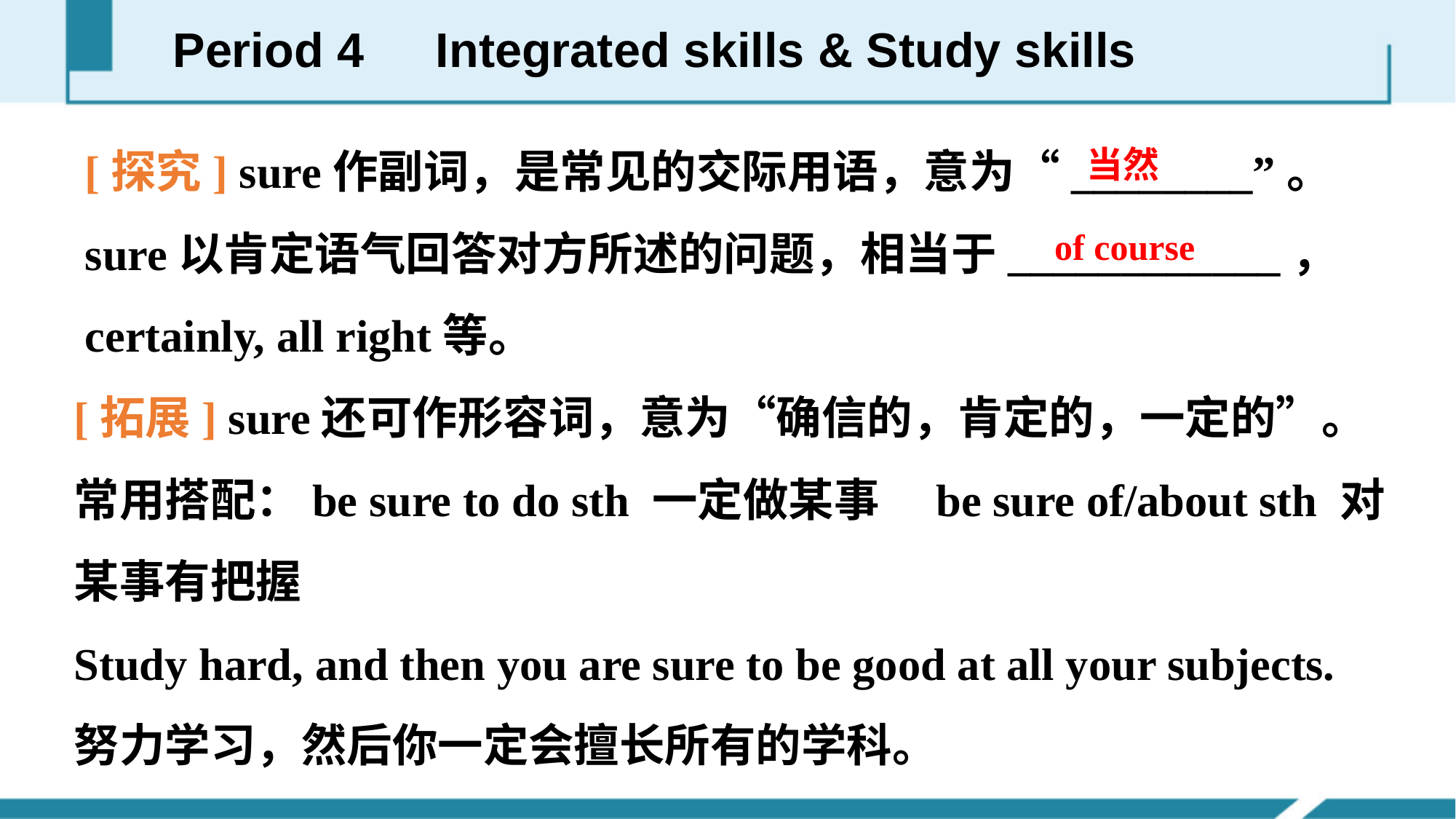

Period 4　Integrated skills & Study skills
[探究] sure作副词，是常见的交际用语，意为“________”。sure以肯定语气回答对方所述的问题，相当于____________， certainly, all right等。
当然
of course
[拓展] sure还可作形容词，意为“确信的，肯定的，一定的”。常用搭配：be sure to do sth 一定做某事　be sure of/about sth 对某事有把握
Study hard, and then you are sure to be good at all your subjects.
努力学习，然后你一定会擅长所有的学科。